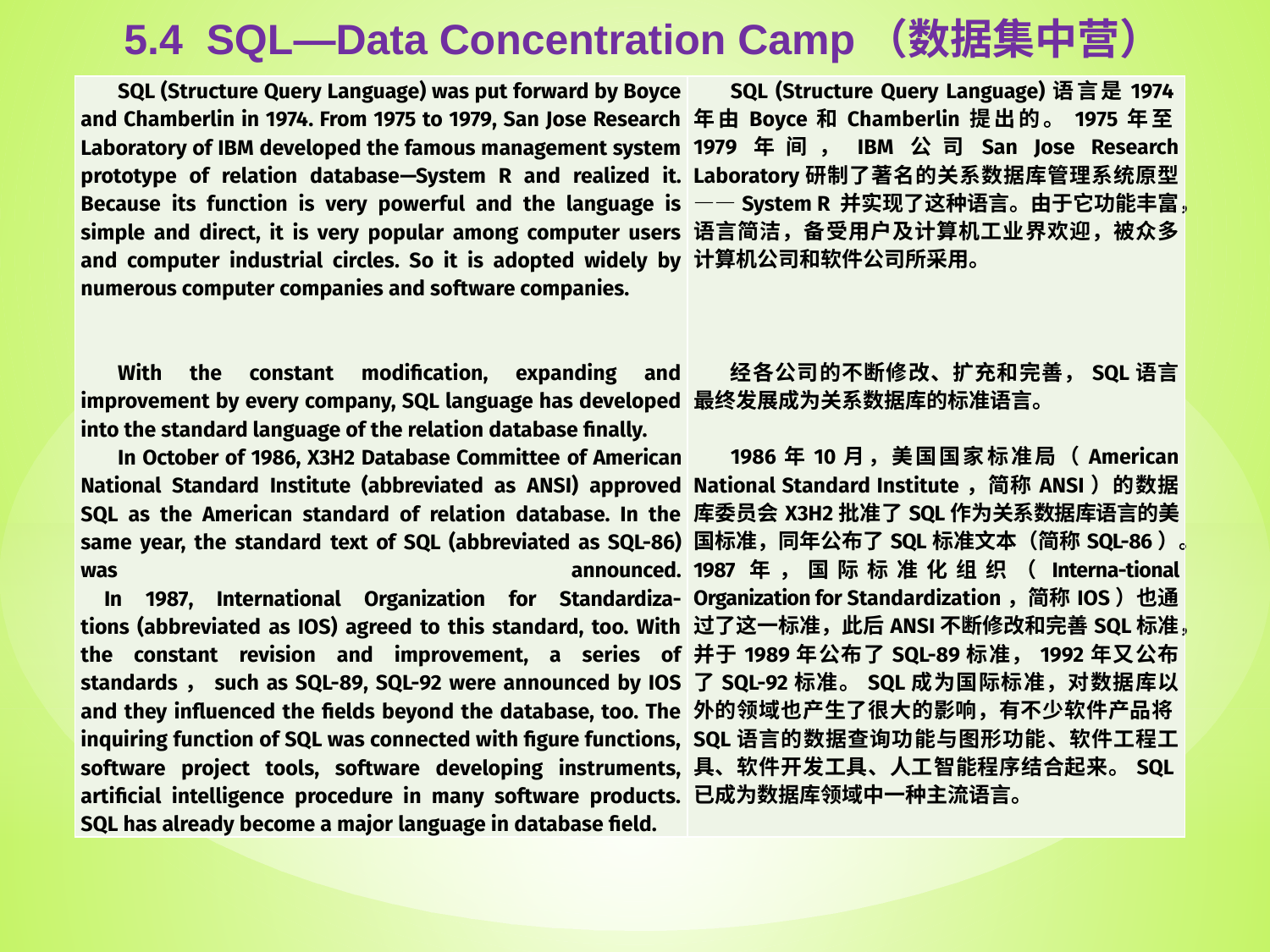

5.4  SQL—Data Concentration Camp（数据集中营）

| SQL (Structure Query Language) was put forward by Boyce and Chamberlin in 1974. From 1975 to 1979, San Jose Research Laboratory of IBM developed the famous management system prototype of relation database—System R and realized it. Because its function is very powerful and the language is simple and direct, it is very popular among computer users and computer industrial circles. So it is adopted widely by numerous computer companies and software companies.     With the constant modification, expanding and improvement by every company, SQL language has developed into the standard language of the relation database finally. In October of 1986, X3H2 Database Committee of American National Standard Institute (abbreviated as ANSI) approved SQL as the American standard of relation database. In the same year, the standard text of SQL (abbreviated as SQL-86) was announced. In 1987, International Organization for Standardiza- tions (abbreviated as IOS) agreed to this standard, too. With the constant revision and improvement, a series of standards，such as SQL-89, SQL-92 were announced by IOS and they influenced the fields beyond the database, too. The inquiring function of SQL was connected with figure functions, software project tools, software developing instruments, artificial intelligence procedure in many software products. SQL has already become a major language in database field. | SQL (Structure Query Language)语言是1974年由Boyce和Chamberlin提出的。1975年至1979年间，IBM公司San Jose Research Laboratory研制了著名的关系数据库管理系统原型——System R 并实现了这种语言。由于它功能丰富，语言简洁，备受用户及计算机工业界欢迎，被众多计算机公司和软件公司所采用。       经各公司的不断修改、扩充和完善，SQL语言最终发展成为关系数据库的标准语言。   1986年10月，美国国家标准局（American National Standard Institute，简称ANSI）的数据库委员会X3H2批准了SQL作为关系数据库语言的美国标准，同年公布了SQL标准文本（简称SQL-86）。1987年，国际标准化组织（Interna-tional Organization for Standardization，简称IOS）也通过了这一标准，此后ANSI不断修改和完善SQL标准，并于1989年公布了SQL-89标准，1992年又公布了SQL-92标准。SQL成为国际标准，对数据库以外的领域也产生了很大的影响，有不少软件产品将SQL语言的数据查询功能与图形功能、软件工程工具、软件开发工具、人工智能程序结合起来。SQL已成为数据库领域中一种主流语言。 |
| --- | --- |